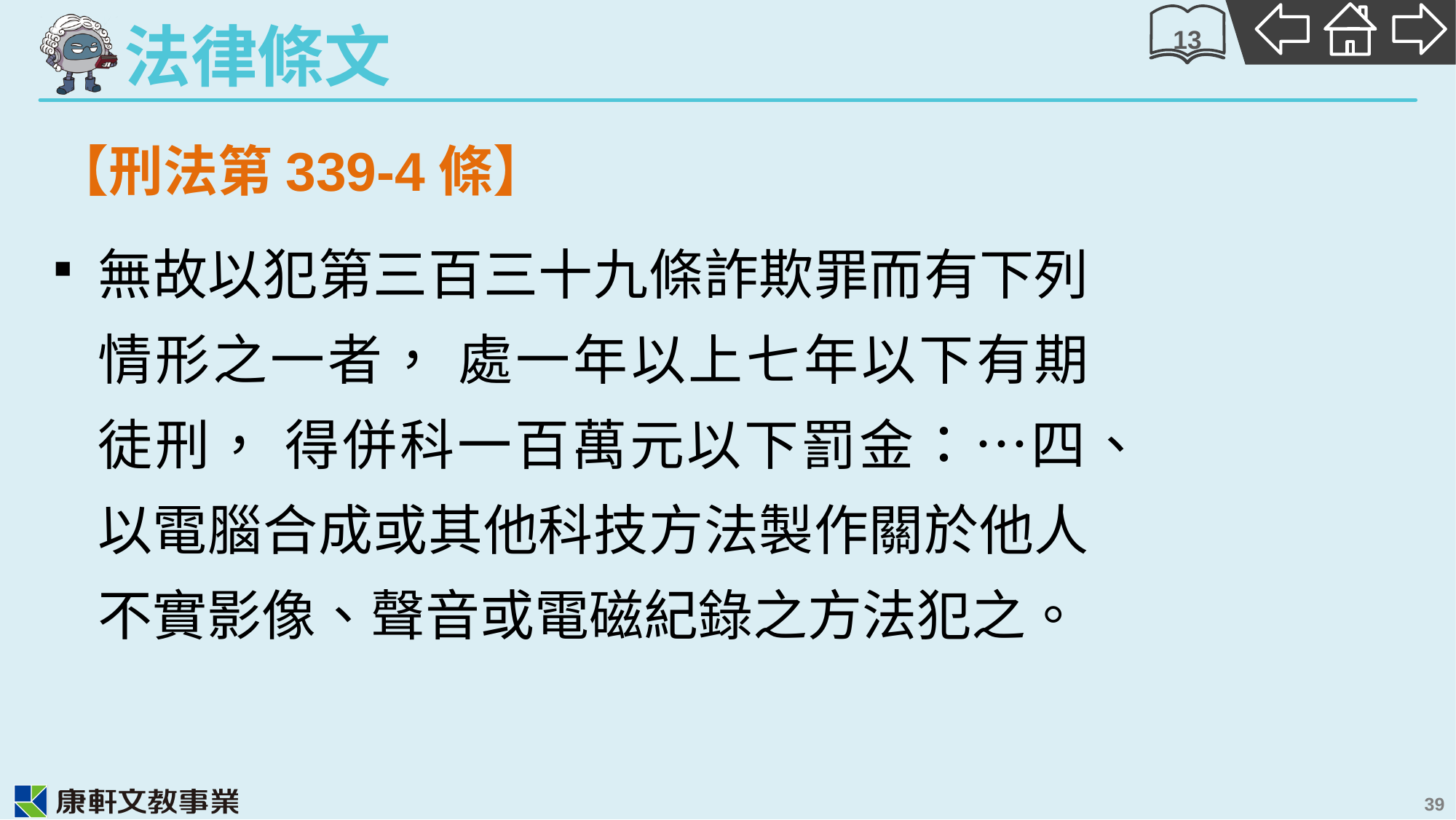

13
【刑法第339-4條】
無故以犯第三百三十九條詐欺罪而有下列情形之一者， 處一年以上七年以下有期徒刑， 得併科一百萬元以下罰金：…四、以電腦合成或其他科技方法製作關於他人不實影像、聲音或電磁紀錄之方法犯之。
39